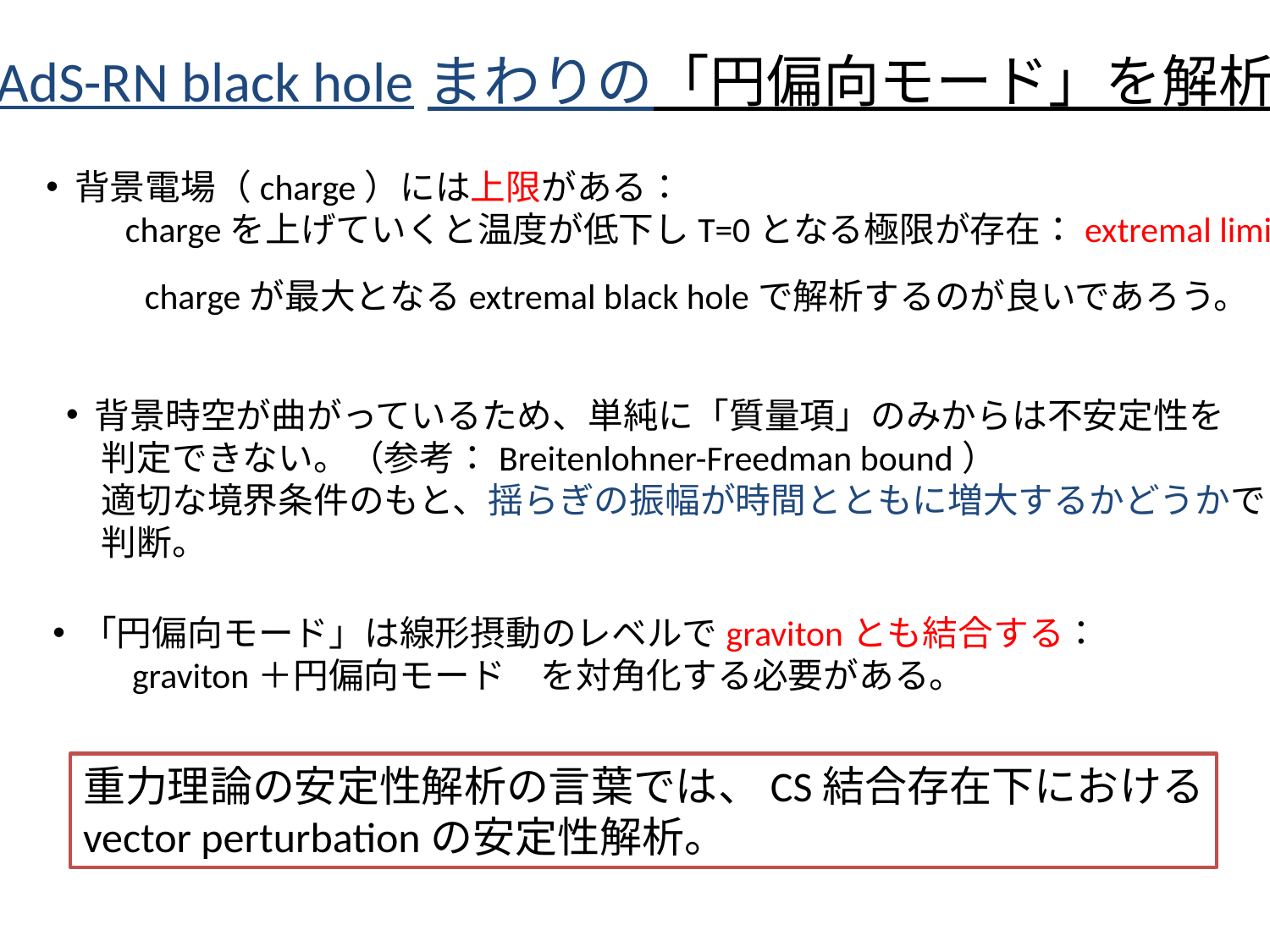

AdS-RN black holeまわりの「円偏向モード」を解析
 背景電場（charge）には上限がある：
　　chargeを上げていくと温度が低下しT=0となる極限が存在：extremal limit
chargeが最大となるextremal black holeで解析するのが良いであろう。
 背景時空が曲がっているため、単純に「質量項」のみからは不安定性を
　判定できない。（参考：Breitenlohner-Freedman bound）
　適切な境界条件のもと、揺らぎの振幅が時間とともに増大するかどうかで
　判断。
 「円偏向モード」は線形摂動のレベルでgravitonとも結合する：
　　graviton＋円偏向モード　を対角化する必要がある。
重力理論の安定性解析の言葉では、CS結合存在下における
vector perturbationの安定性解析。